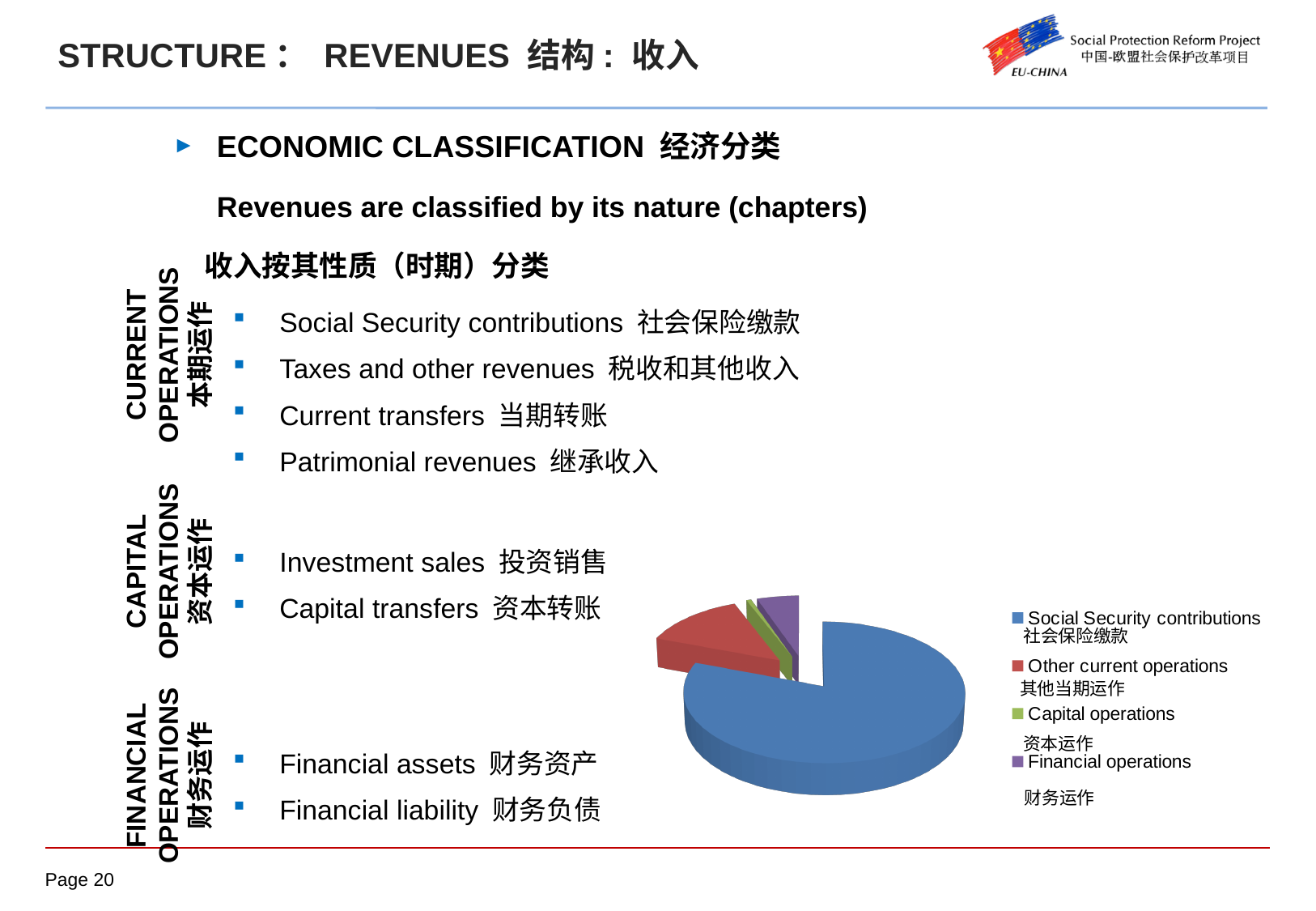

# STRUCTURE： REVENUES 结构: 收入
ECONOMIC CLASSIFICATION 经济分类
	Revenues are classified by its nature (chapters)
    收入按其性质（时期）分类
Social Security contributions 社会保险缴款
Taxes and other revenues 税收和其他收入
Current transfers 当期转账
Patrimonial revenues 继承收入

Investment sales 投资销售
Capital transfers 资本转账

Financial assets 财务资产
Financial liability 财务负债

CURRENT OPERATIONS
本期运作
CAPITAL OPERATIONS
资本运作

[unsupported chart]

社会保险缴款
其他当期运作
FINANCIAL OPERATIONS
财务运作
资本运作
财务运作